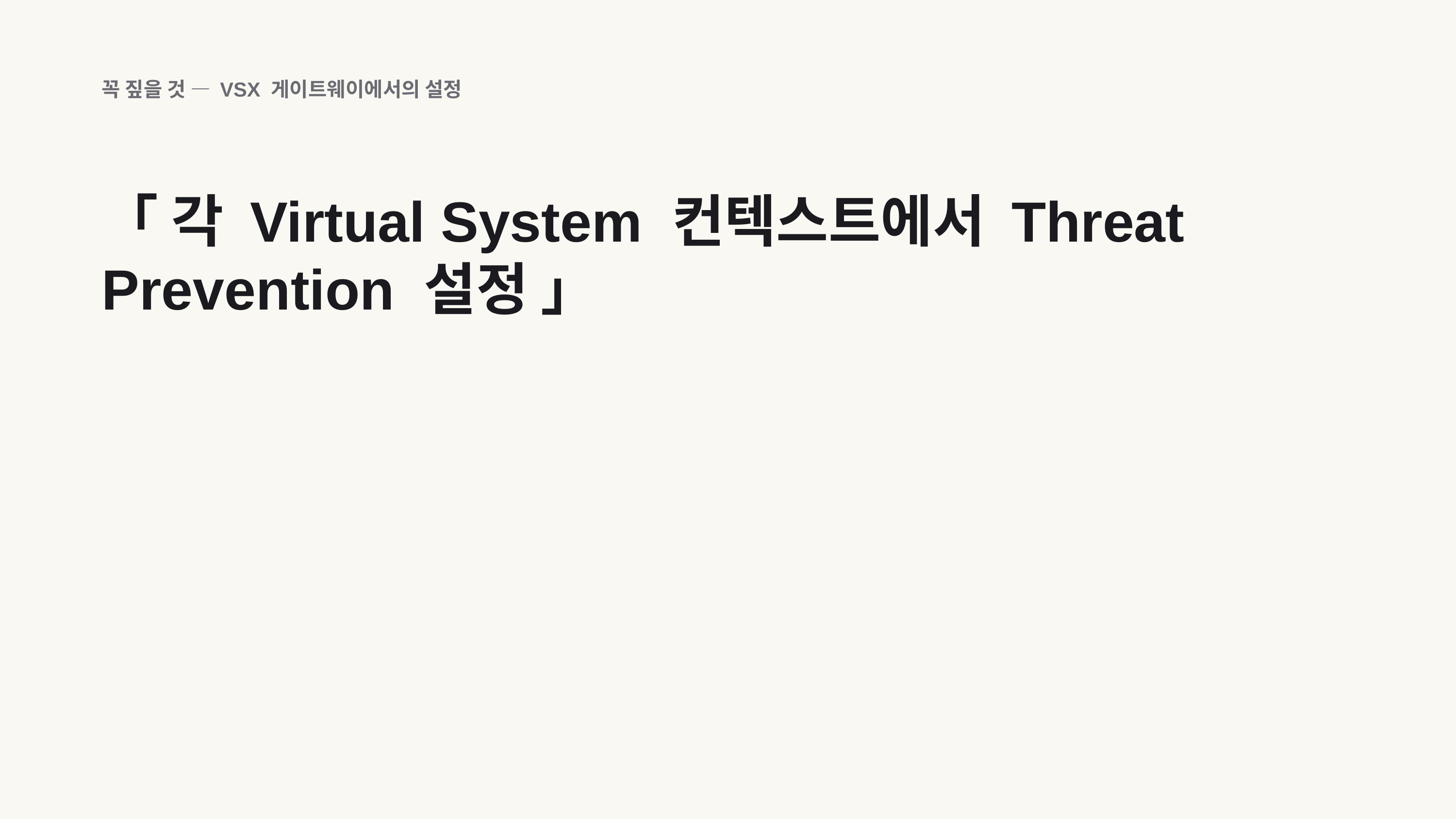

꼭 짚을 것 — VSX 게이트웨이에서의 설정
「 각 Virtual System 컨텍스트에서 Threat Prevention 설정 」